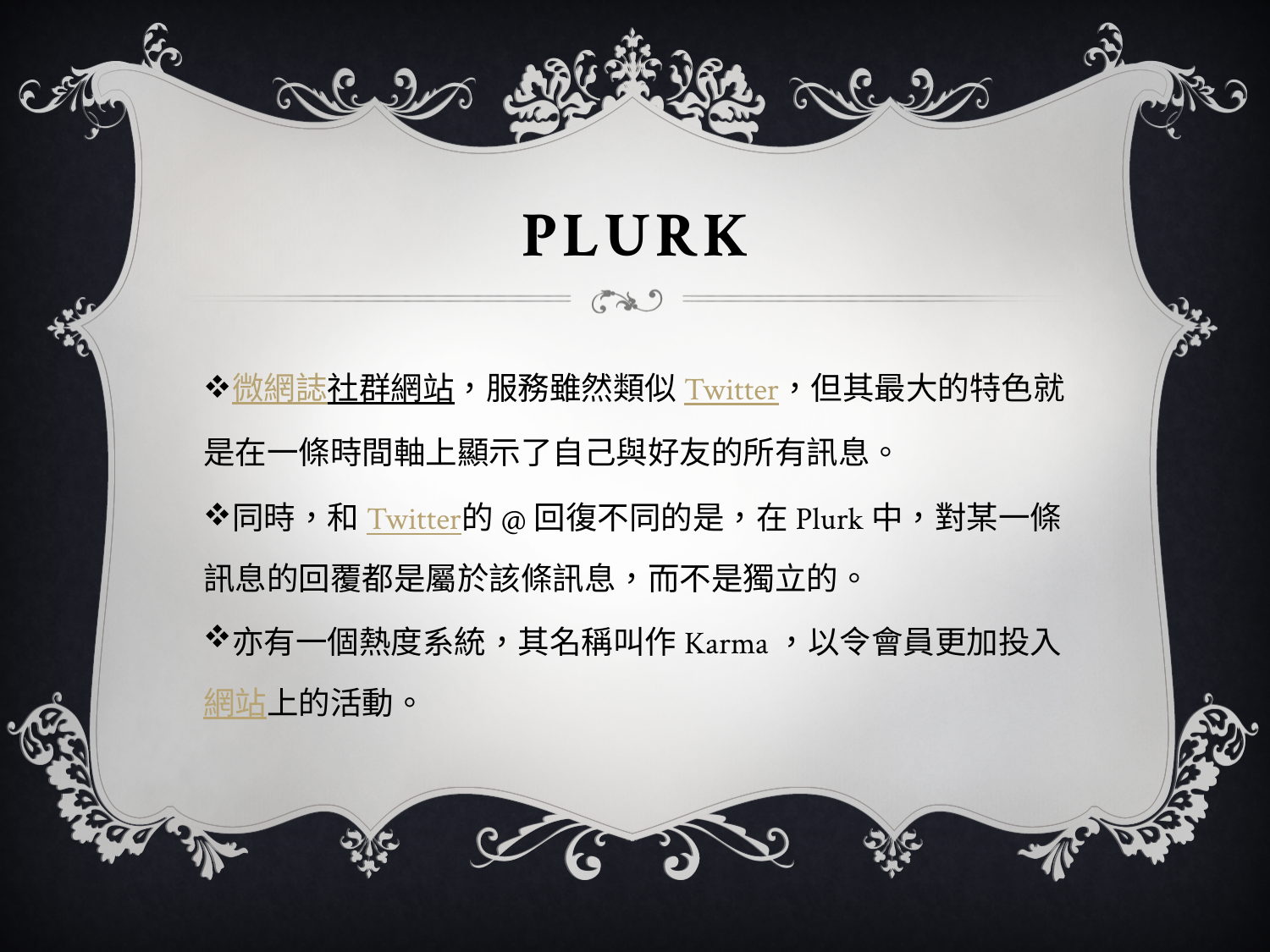

# Plurk
微網誌社群網站，服務雖然類似Twitter，但其最大的特色就是在一條時間軸上顯示了自己與好友的所有訊息。
同時，和Twitter的@回復不同的是，在Plurk中，對某一條訊息的回覆都是屬於該條訊息，而不是獨立的。
亦有一個熱度系統，其名稱叫作Karma，以令會員更加投入網站上的活動。